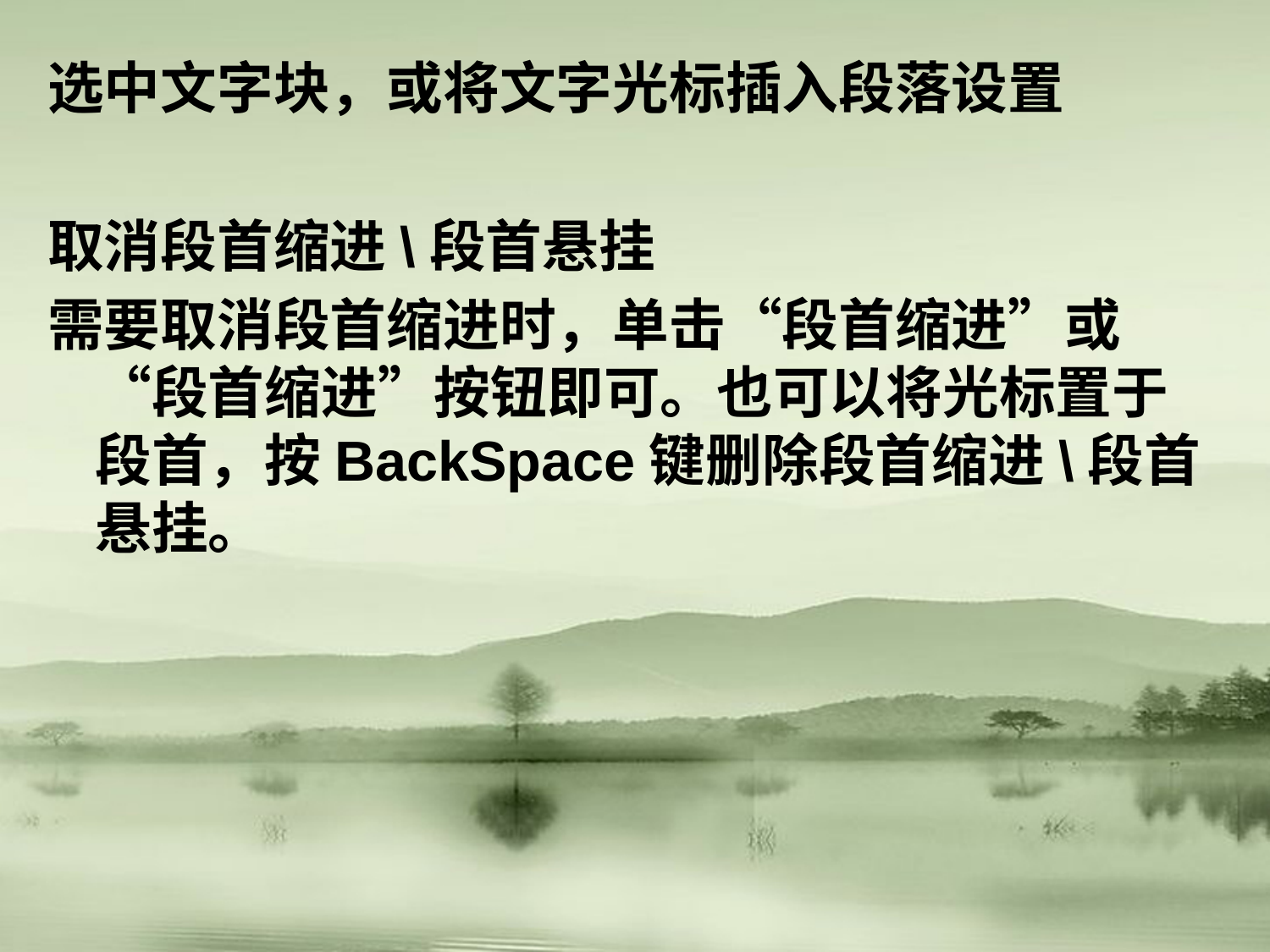

选中文字块，或将文字光标插入段落设置

取消段首缩进\段首悬挂
需要取消段首缩进时，单击“段首缩进”或“段首缩进”按钮即可。也可以将光标置于段首，按BackSpace键删除段首缩进\段首悬挂。